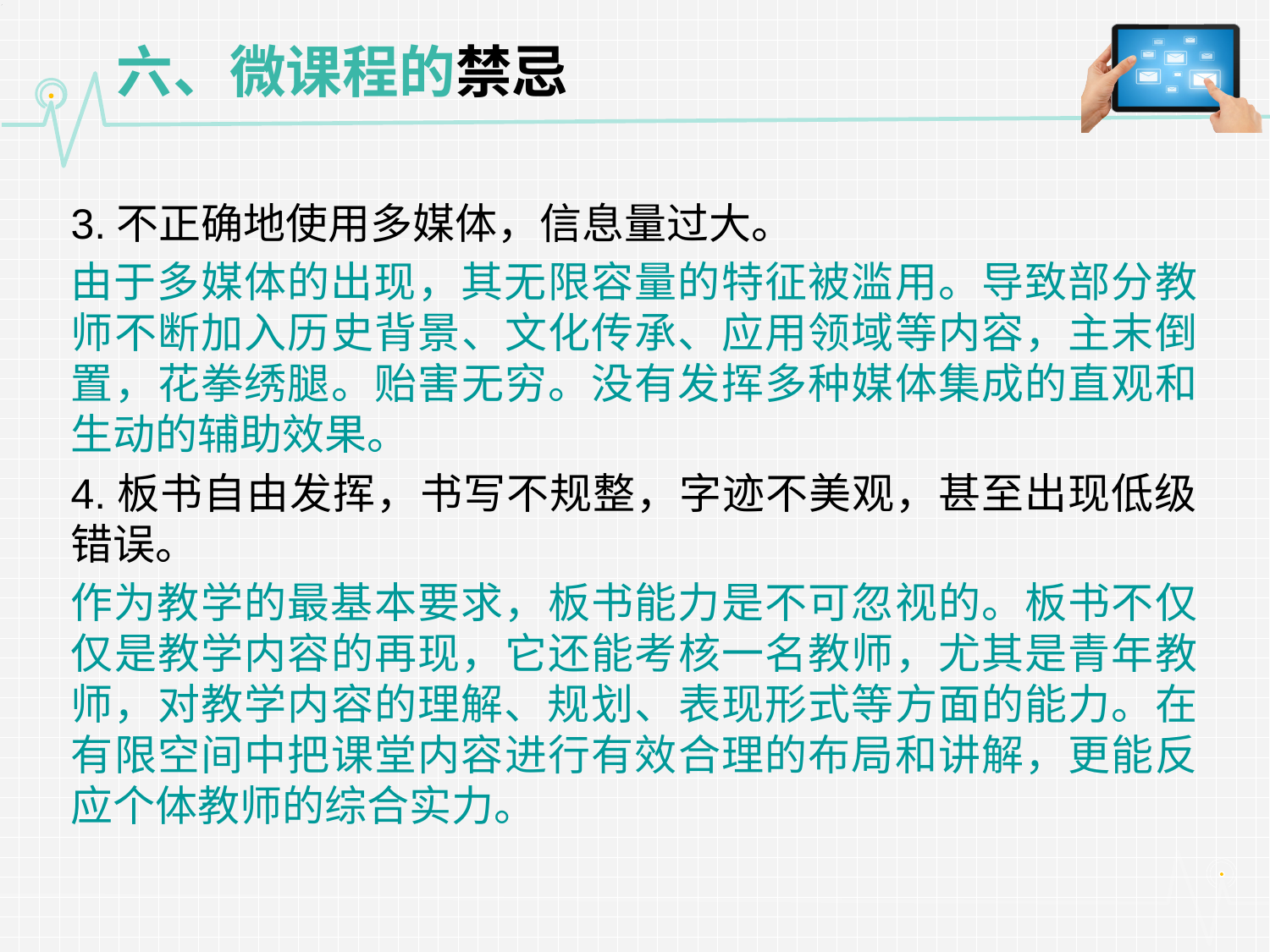

# 六、微课程的禁忌
3.不正确地使用多媒体，信息量过大。
由于多媒体的出现，其无限容量的特征被滥用。导致部分教师不断加入历史背景、文化传承、应用领域等内容，主末倒置，花拳绣腿。贻害无穷。没有发挥多种媒体集成的直观和生动的辅助效果。
4.板书自由发挥，书写不规整，字迹不美观，甚至出现低级错误。
作为教学的最基本要求，板书能力是不可忽视的。板书不仅仅是教学内容的再现，它还能考核一名教师，尤其是青年教师，对教学内容的理解、规划、表现形式等方面的能力。在有限空间中把课堂内容进行有效合理的布局和讲解，更能反应个体教师的综合实力。